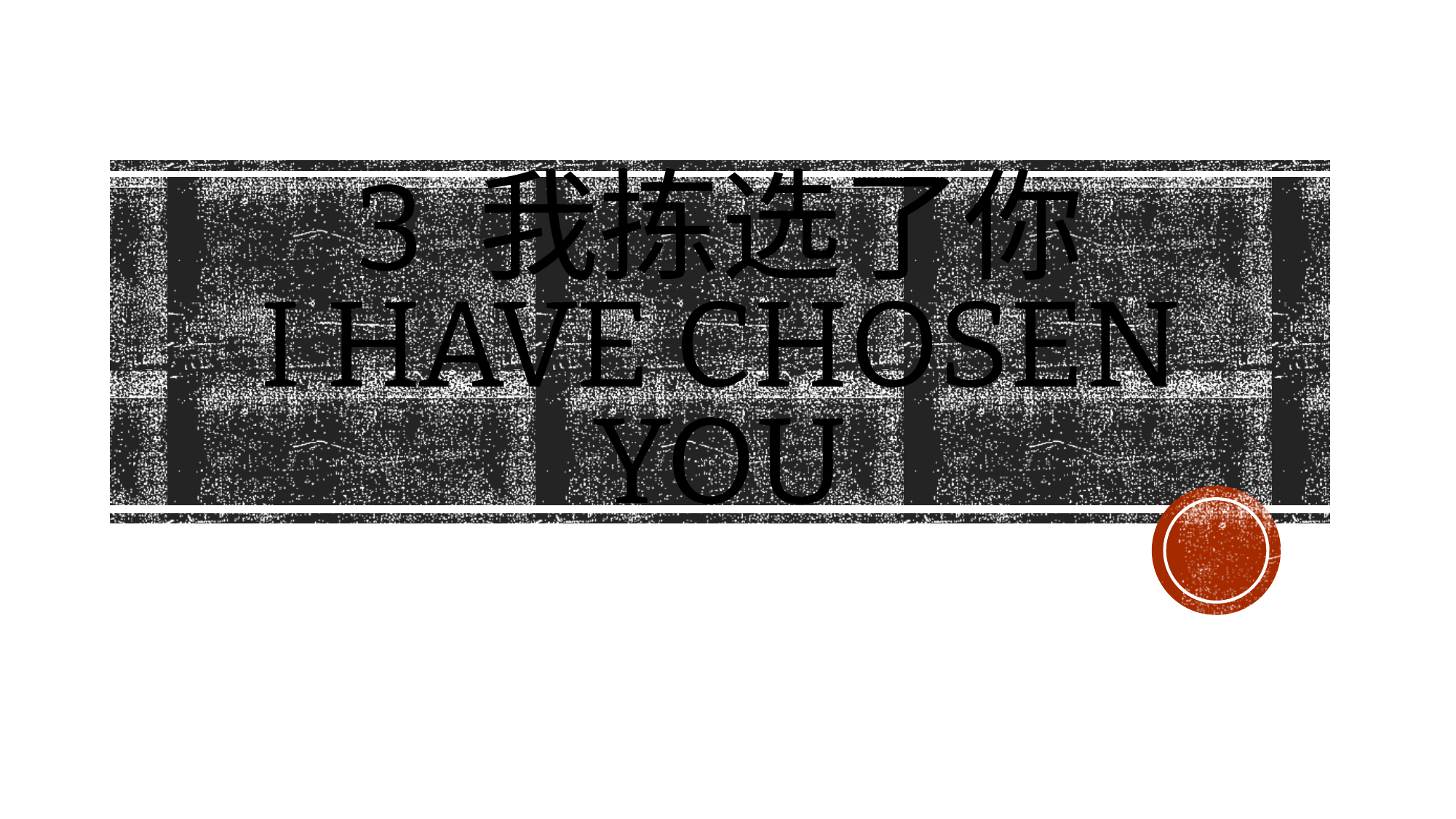

# 3 我拣选了你 I have chosen YOU